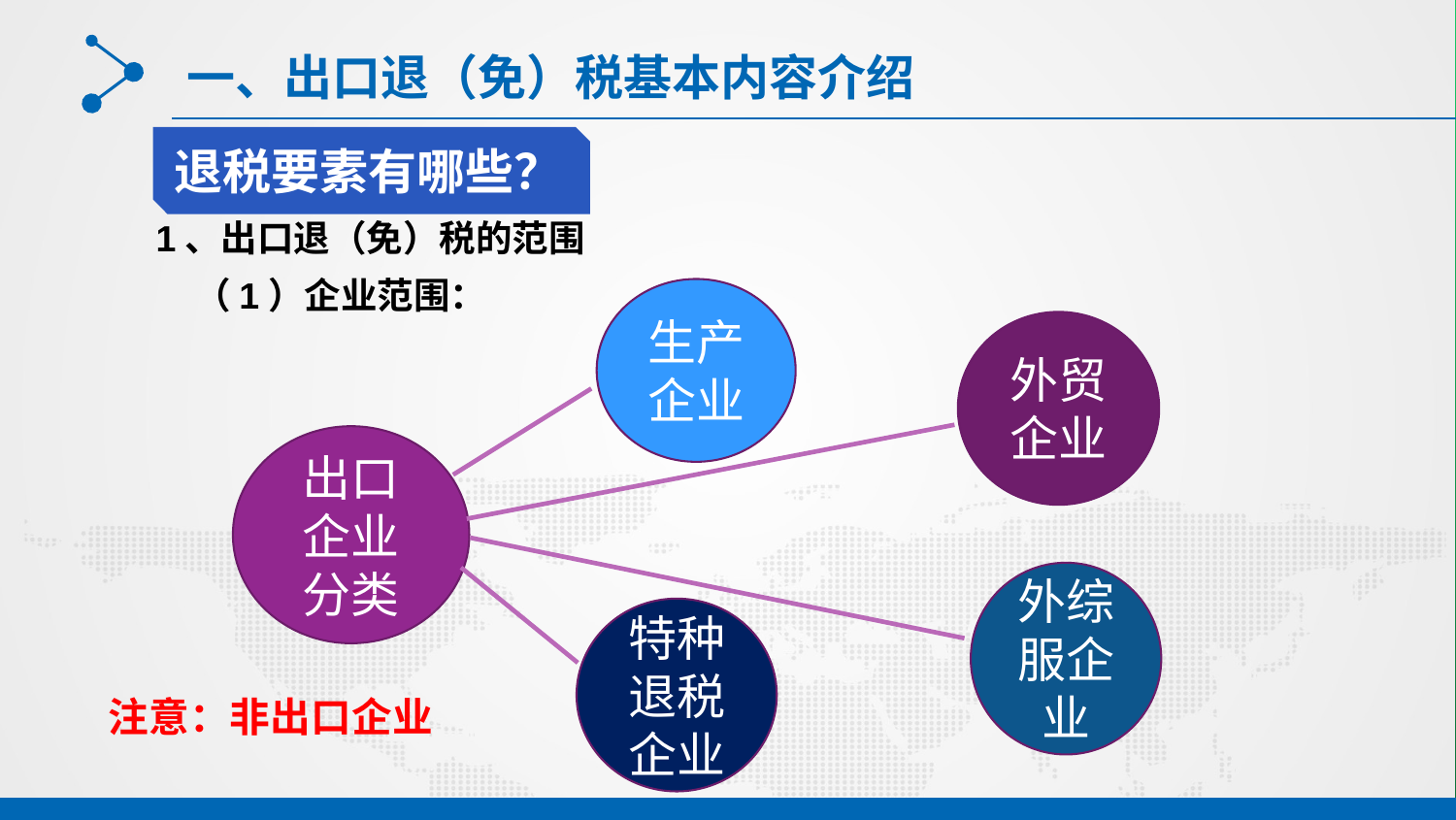

# 一、出口退（免）税基本内容介绍
退税要素有哪些？
 1、出口退（免）税的范围
（1）企业范围：
生产企业
外贸企业
出口企业分类
外综服企业
特种退税企业
注意：非出口企业